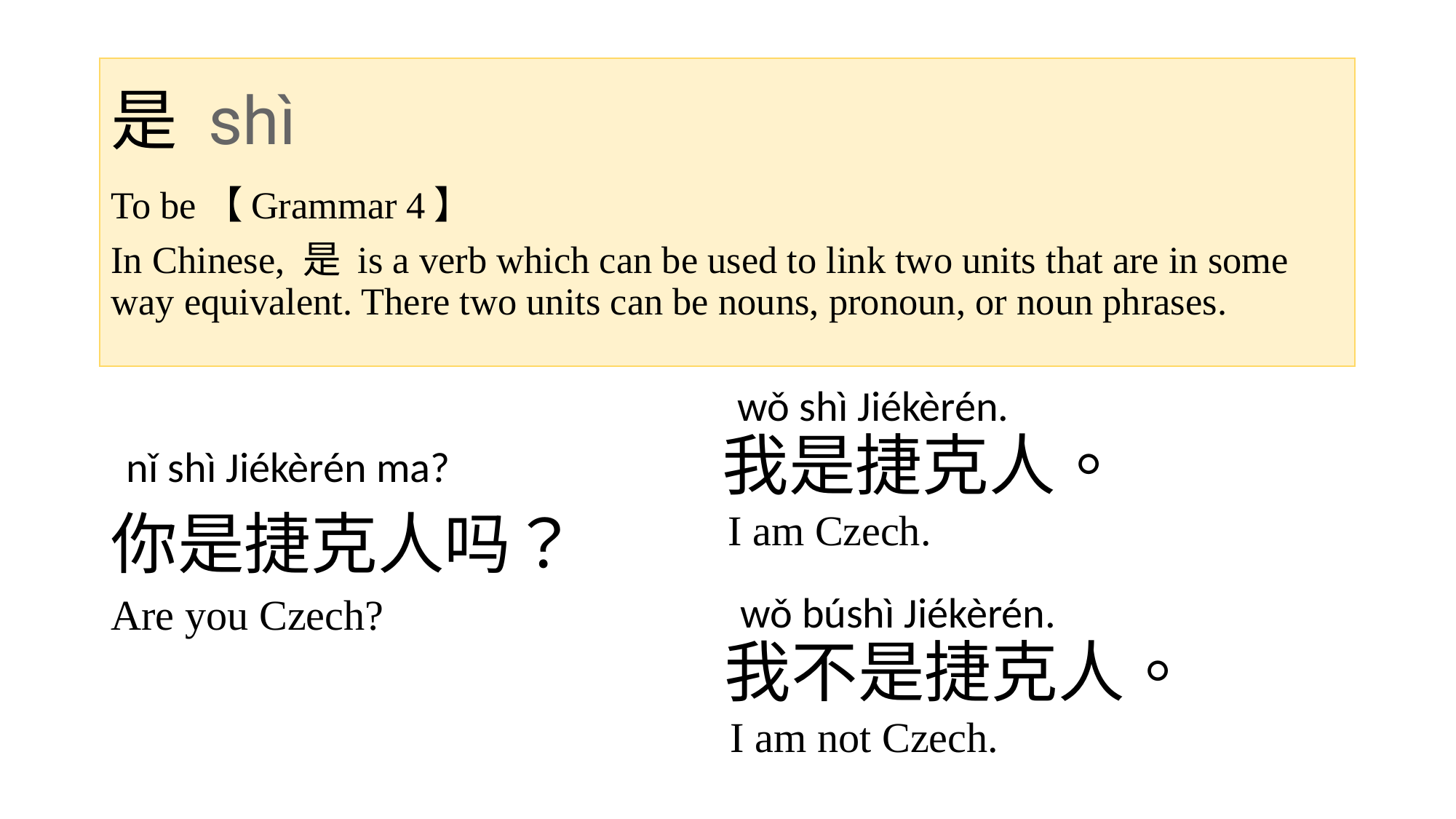

# 是 shì

To be【Grammar 4】
In Chinese, 是 is a verb which can be used to link two units that are in some way equivalent. There two units can be nouns, pronoun, or noun phrases.
wǒ shì Jiékèrén.
我是捷克人。
nǐ shì Jiékèrén ma?
你是捷克人吗？
I am Czech.
wǒ búshì Jiékèrén.
Are you Czech?
我不是捷克人。
I am not Czech.